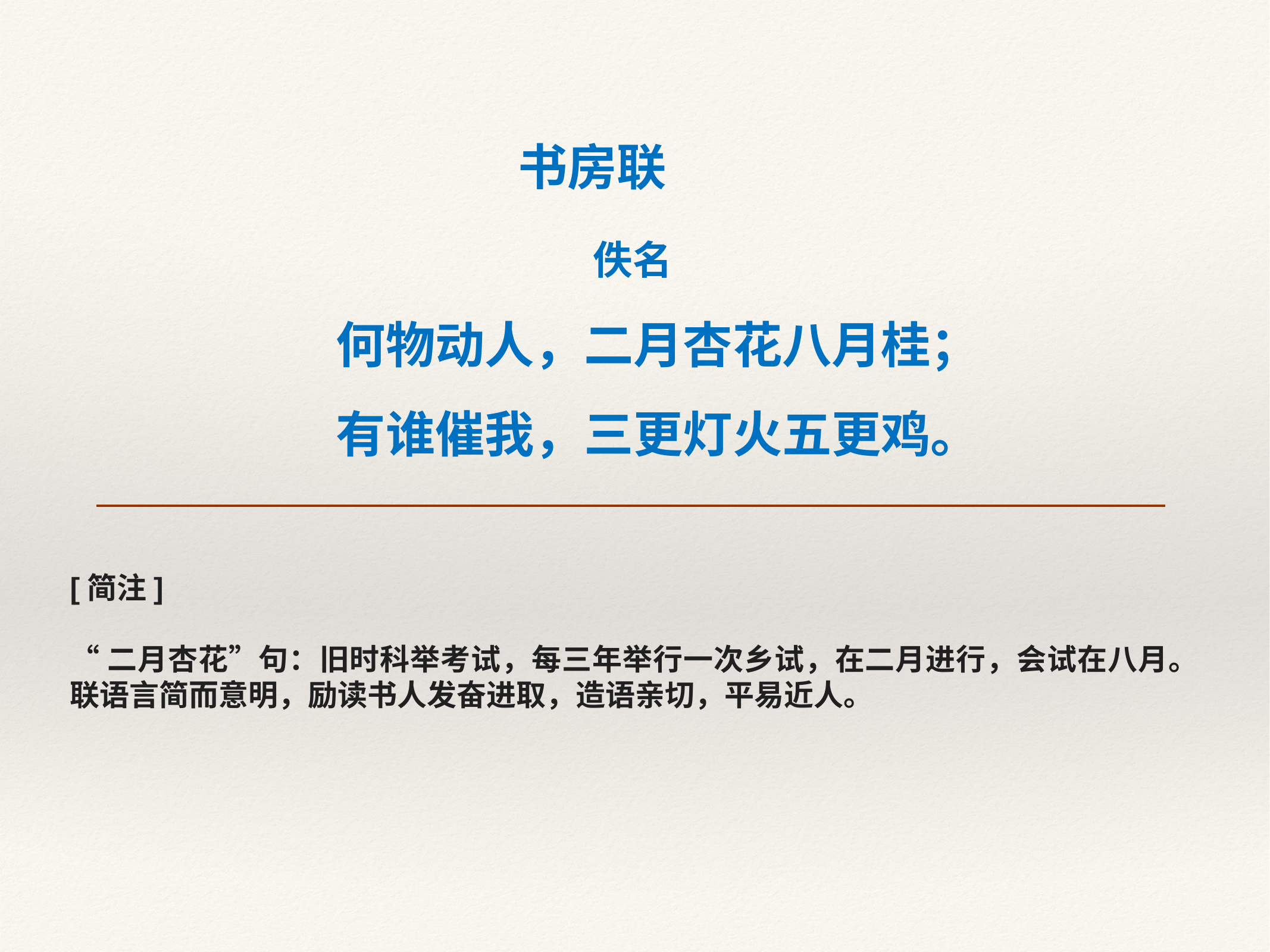

书房联
佚名
何物动人，二月杏花八月桂；
有谁催我，三更灯火五更鸡。

[简注]

“二月杏花”句：旧时科举考试，每三年举行一次乡试，在二月进行，会试在八月。联语言简而意明，励读书人发奋进取，造语亲切，平易近人。